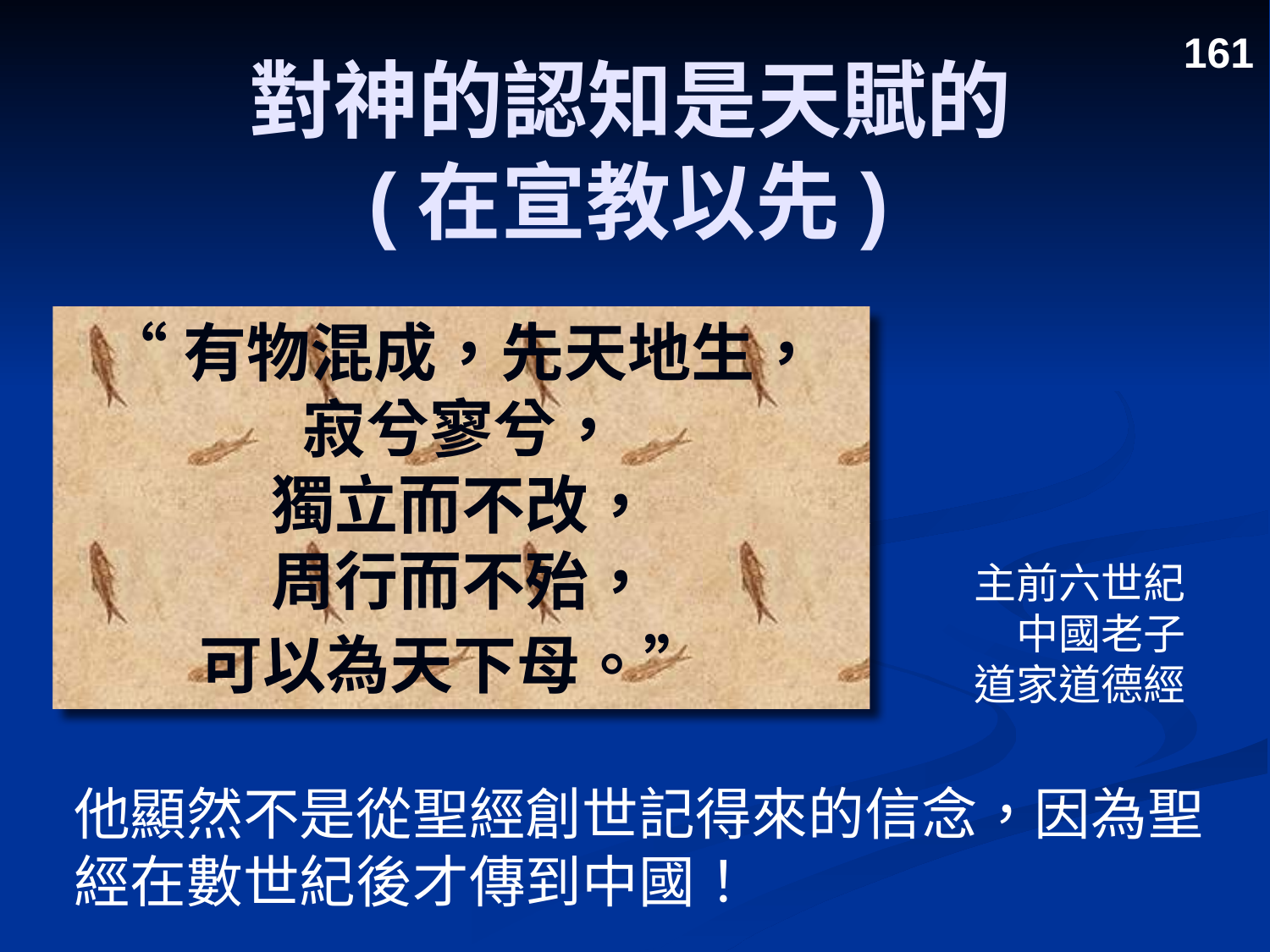

161
# 對神的認知是天賦的 (在宣教以先)
“有物混成，先天地生，
寂兮寥兮，
獨立而不改，
周行而不殆，
可以為天下母。”
主前六世紀
中國老子
道家道德經
他顯然不是從聖經創世記得來的信念，因為聖經在數世紀後才傳到中國！